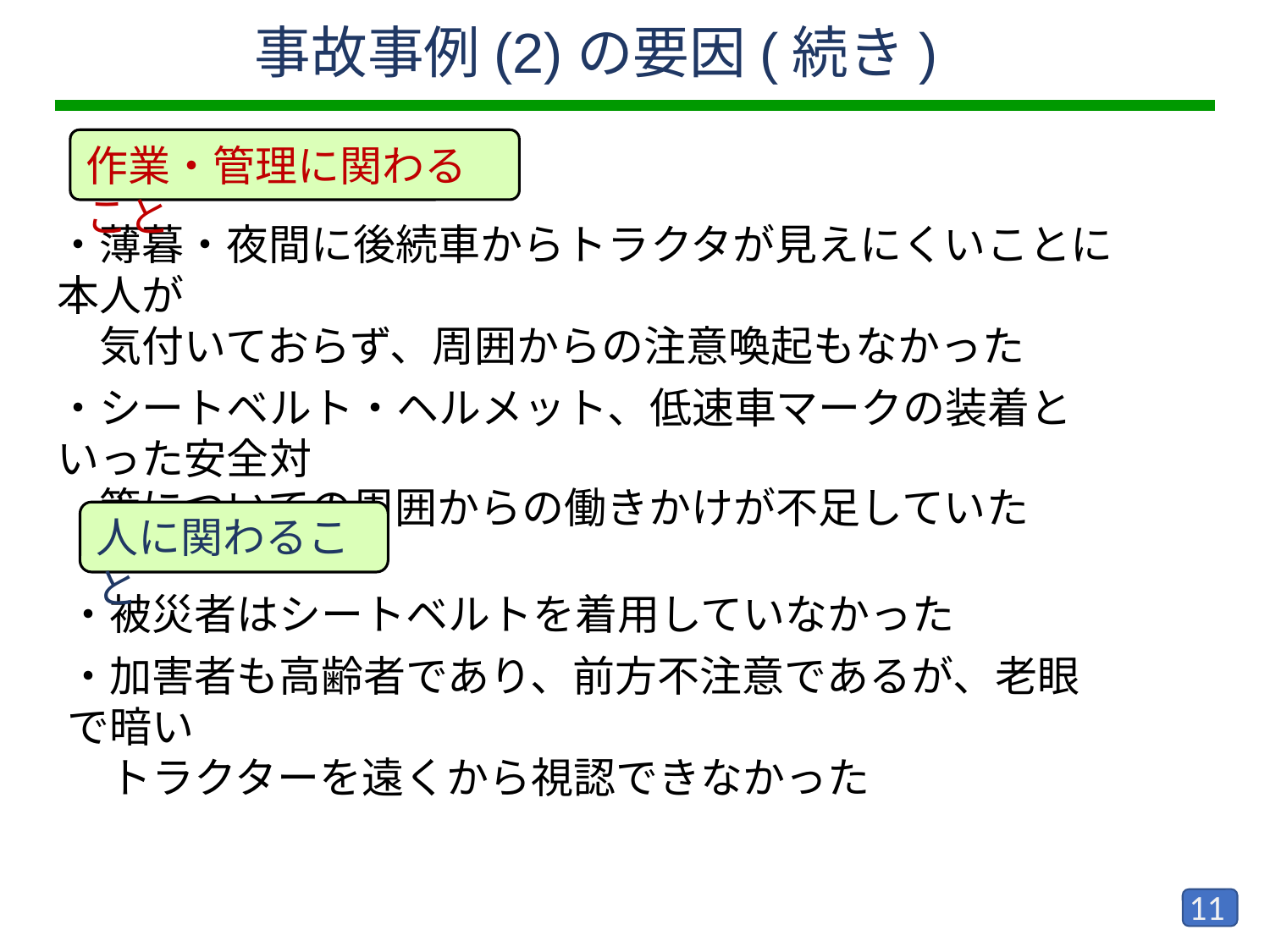

事故事例(2)の要因(続き)
作業・管理に関わること
・薄暮・夜間に後続車からトラクタが見えにくいことに本人が
　気付いておらず、周囲からの注意喚起もなかった
・シートベルト・ヘルメット、低速車マークの装着といった安全対
　策についての周囲からの働きかけが不足していた

人に関わること
・被災者はシートベルトを着用していなかった
・加害者も高齢者であり、前方不注意であるが、老眼で暗い
　トラクターを遠くから視認できなかった
11